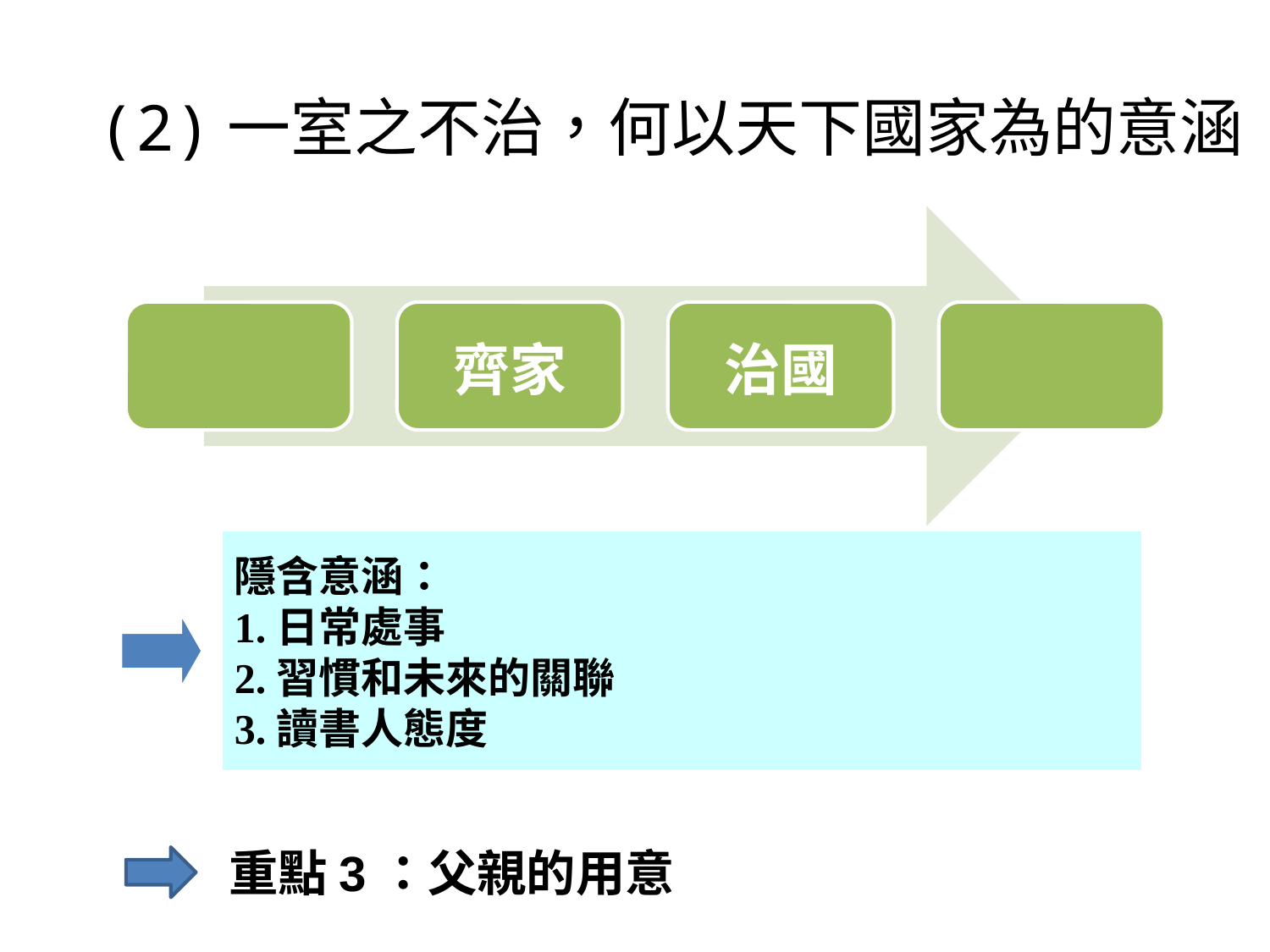

# (2)一室之不治，何以天下國家為的意涵
治國
齊家
隱含意涵：
1.日常處事
2.習慣和未來的關聯
3.讀書人態度

重點3：父親的用意